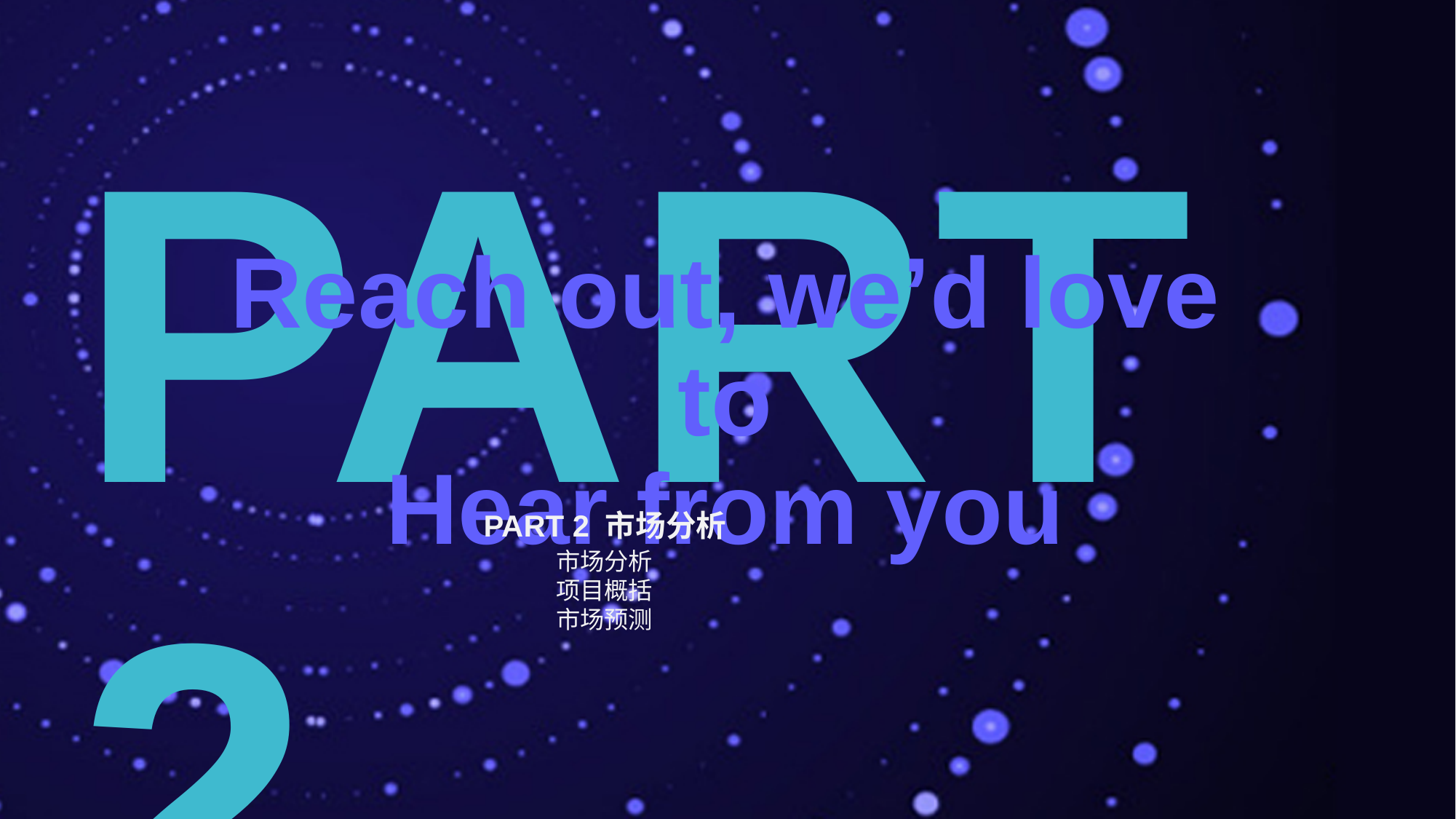

PART 2
Reach out, we’d love to
Hear from you
PART 2 市场分析
市场分析
项目概括
市场预测